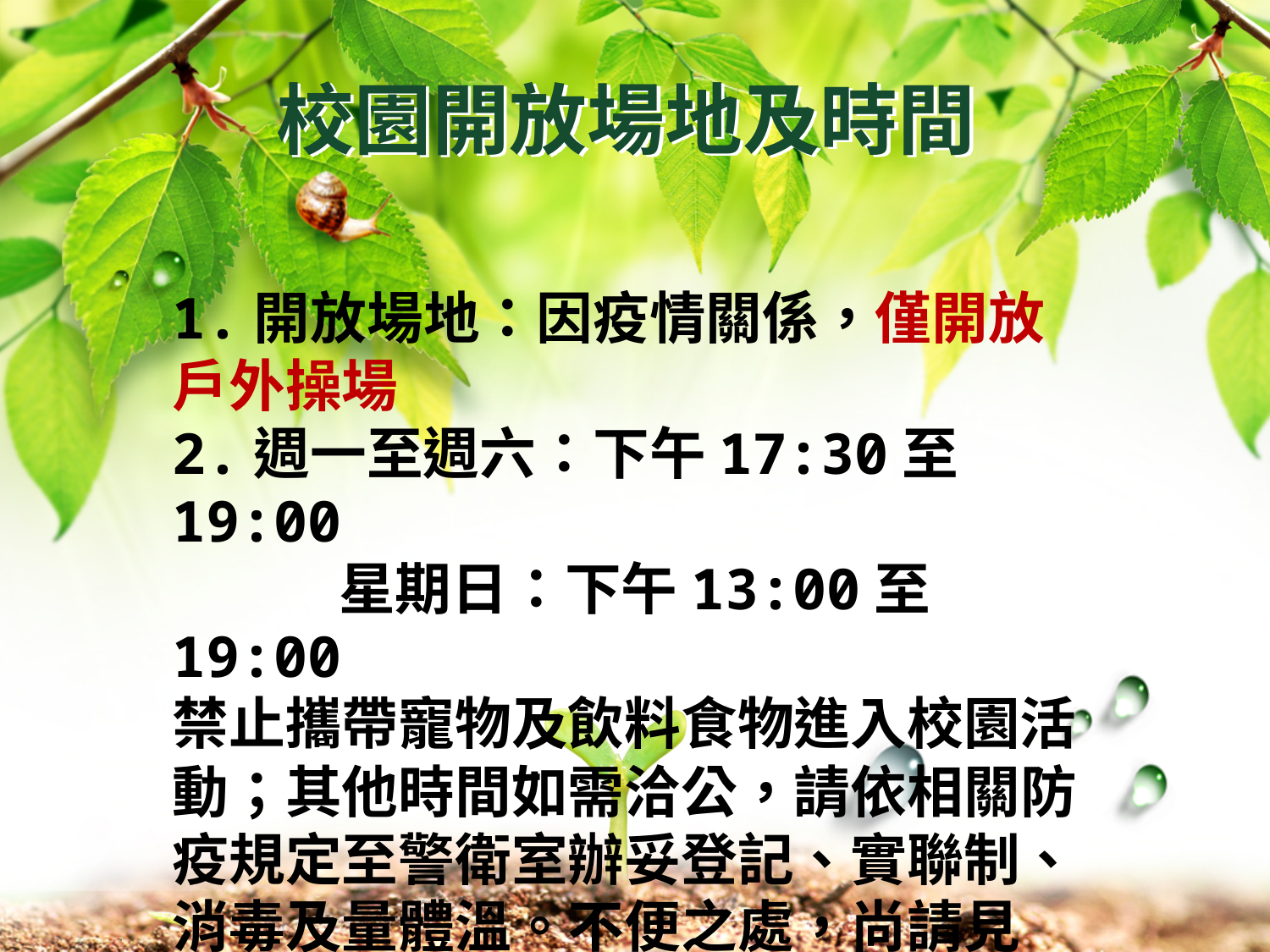

校園開放場地及時間
1.開放場地：因疫情關係，僅開放戶外操場
2.週一至週六：下午17:30至19:00
	  星期日：下午13:00至19:00
禁止攜帶寵物及飲料食物進入校園活動；其他時間如需洽公，請依相關防疫規定至警衛室辦妥登記、實聯制、消毒及量體溫。不便之處，尚請見諒！